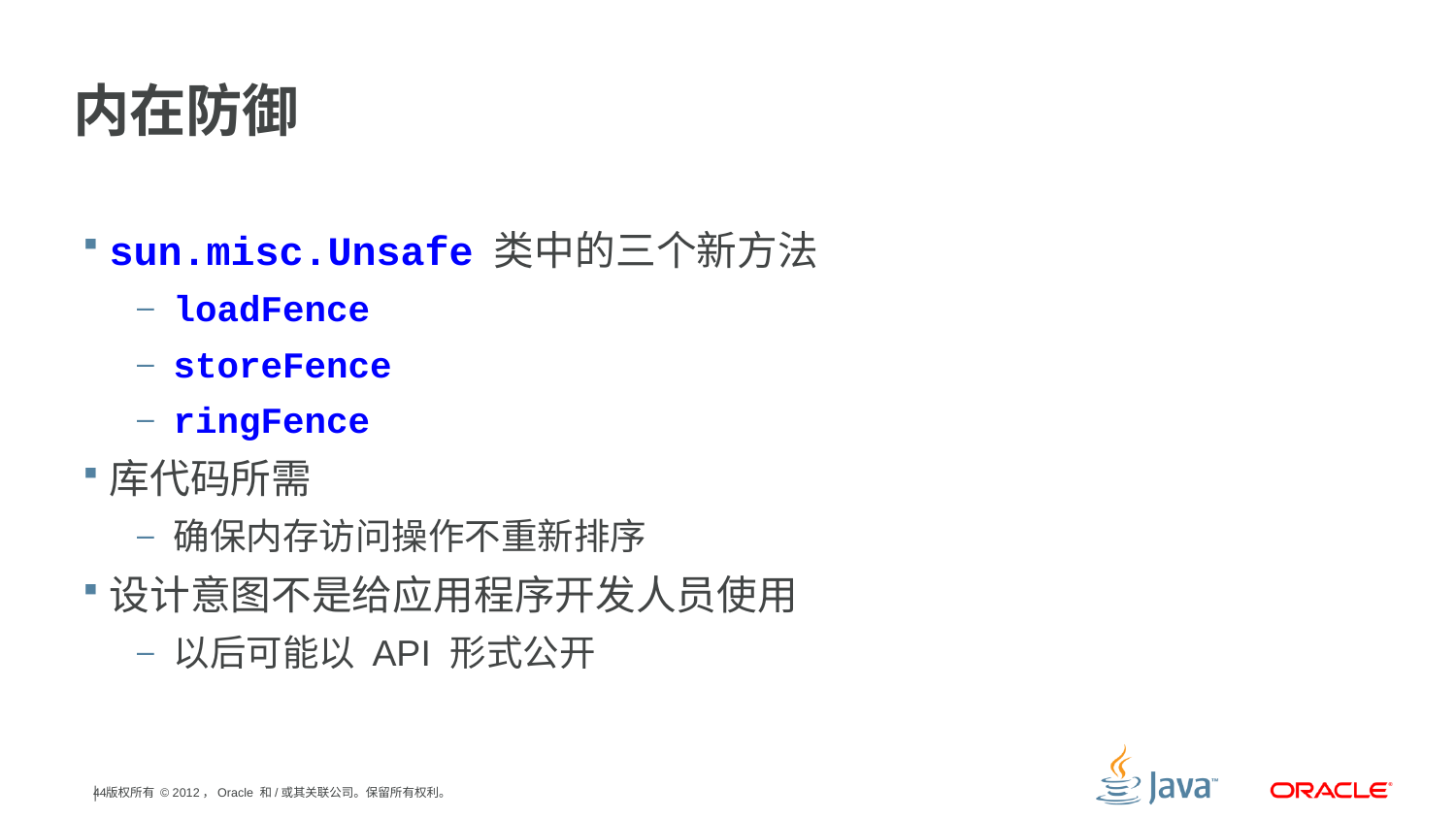

# 内在防御
sun.misc.Unsafe 类中的三个新方法
loadFence
storeFence
ringFence
库代码所需
确保内存访问操作不重新排序
设计意图不是给应用程序开发人员使用
以后可能以 API 形式公开